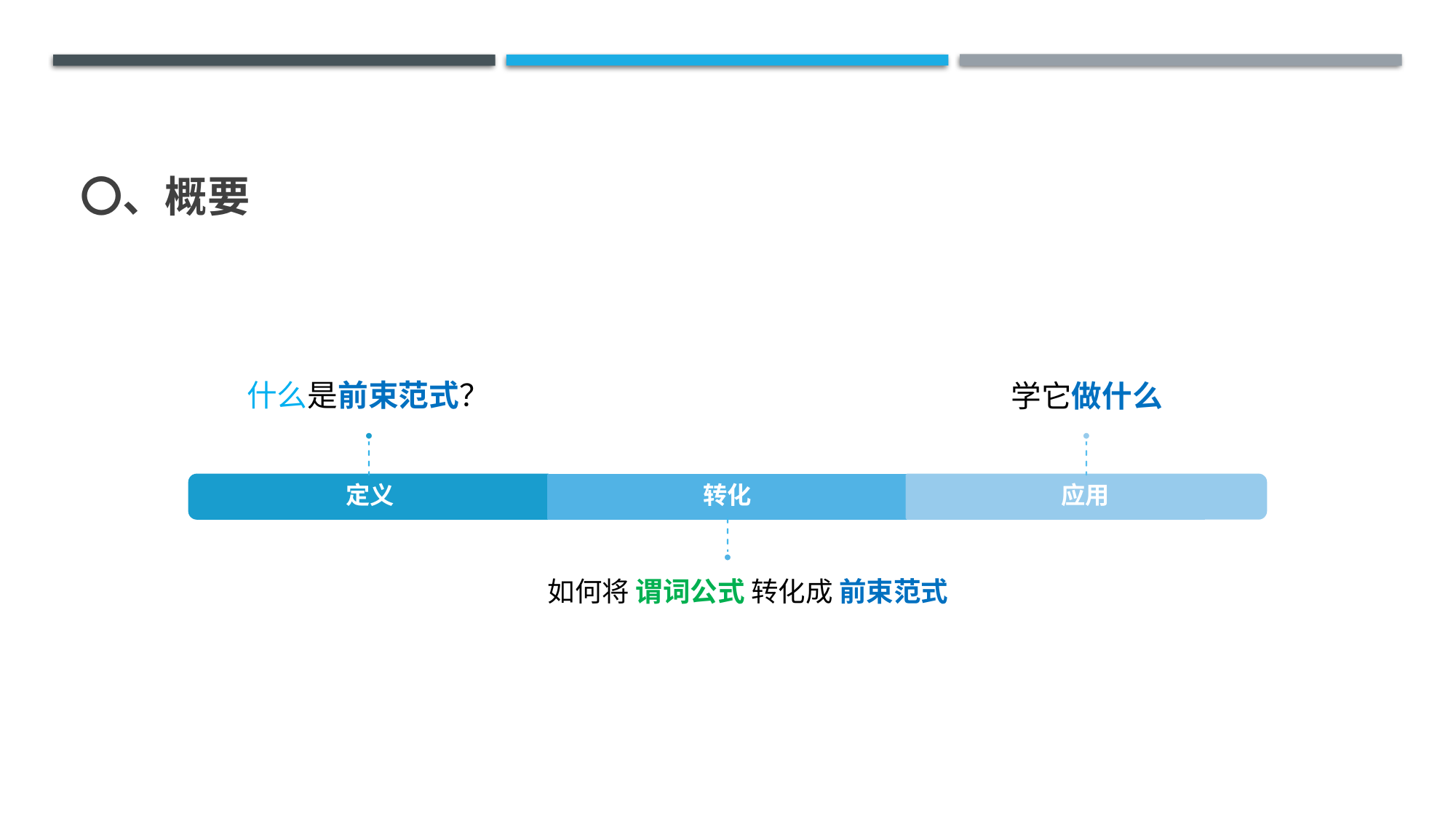

# 〇、概要
定义
什么是前束范式？
转化
如何将 谓词公式 转化成 前束范式
应用
学它做什么